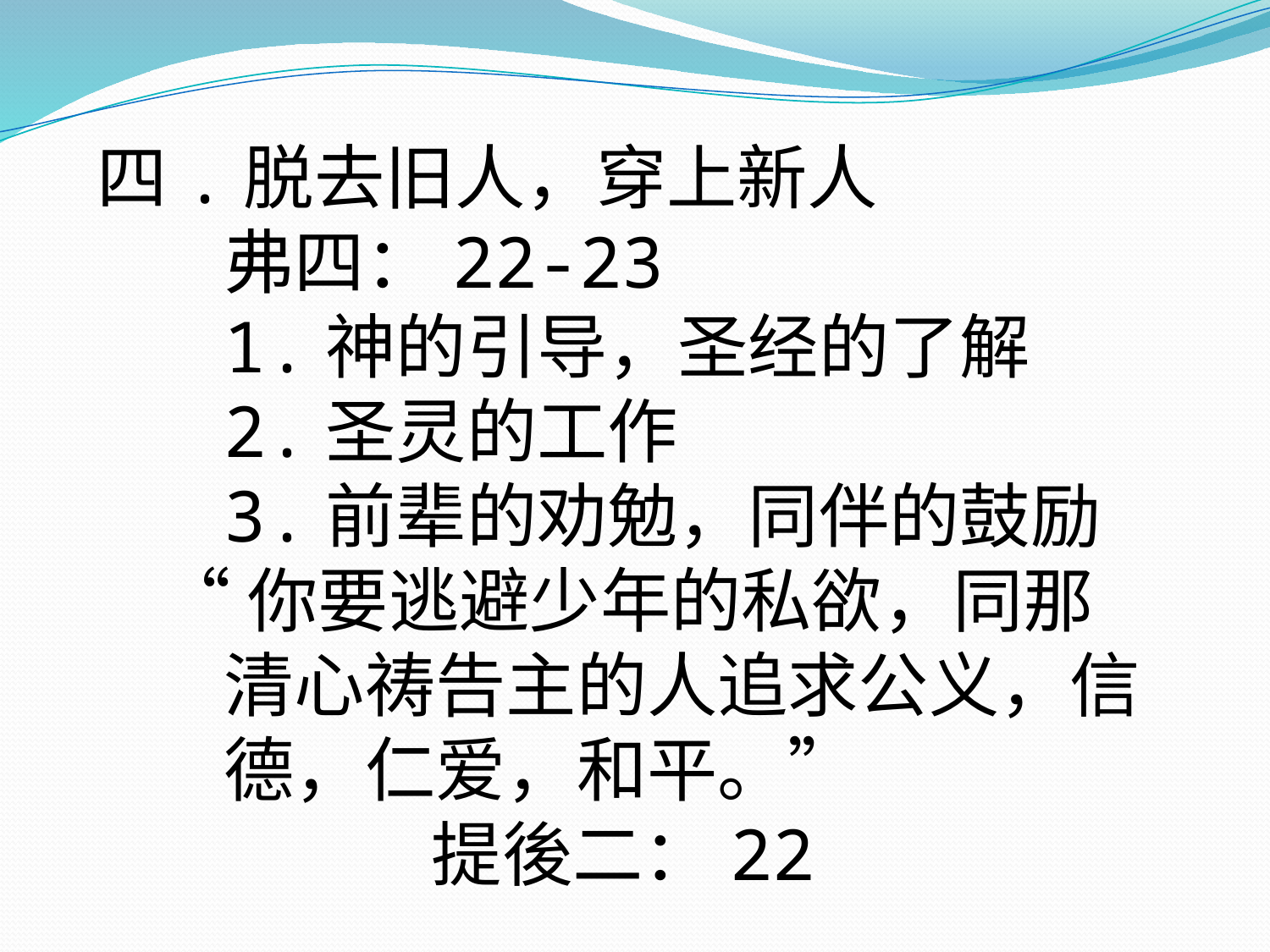

四.脱去旧人，穿上新人
	弗四：22-23
	1.神的引导，圣经的了解
	2.圣灵的工作
	3.前辈的劝勉，同伴的鼓励
    “你要逃避少年的私欲，同那      	清心祷告主的人追求公义，信	德，仁爱，和平。”
	            提後二：22